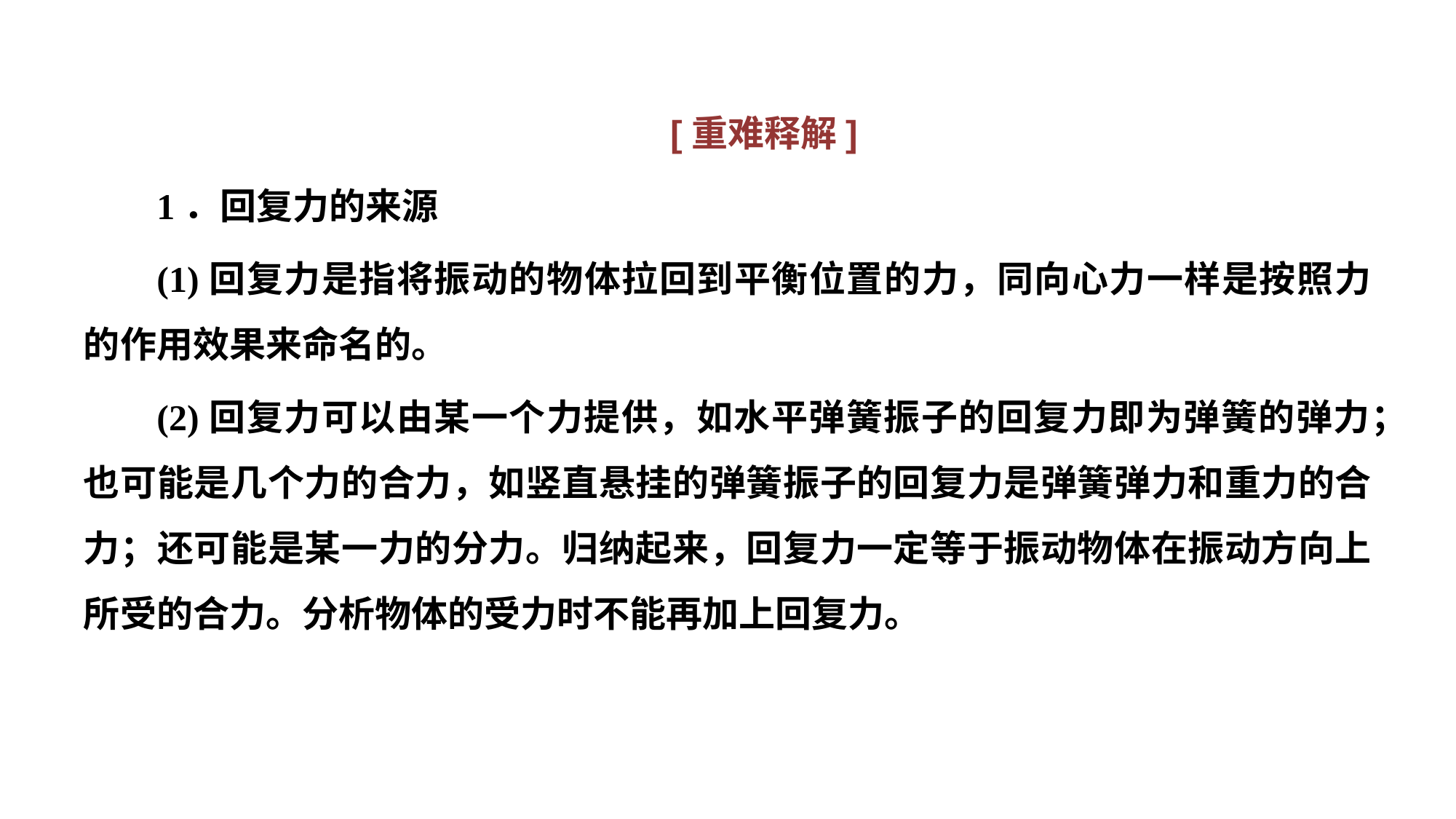

[重难释解]
1．回复力的来源
(1)回复力是指将振动的物体拉回到平衡位置的力，同向心力一样是按照力的作用效果来命名的。
(2)回复力可以由某一个力提供，如水平弹簧振子的回复力即为弹簧的弹力；也可能是几个力的合力，如竖直悬挂的弹簧振子的回复力是弹簧弹力和重力的合力；还可能是某一力的分力。归纳起来，回复力一定等于振动物体在振动方向上所受的合力。分析物体的受力时不能再加上回复力。